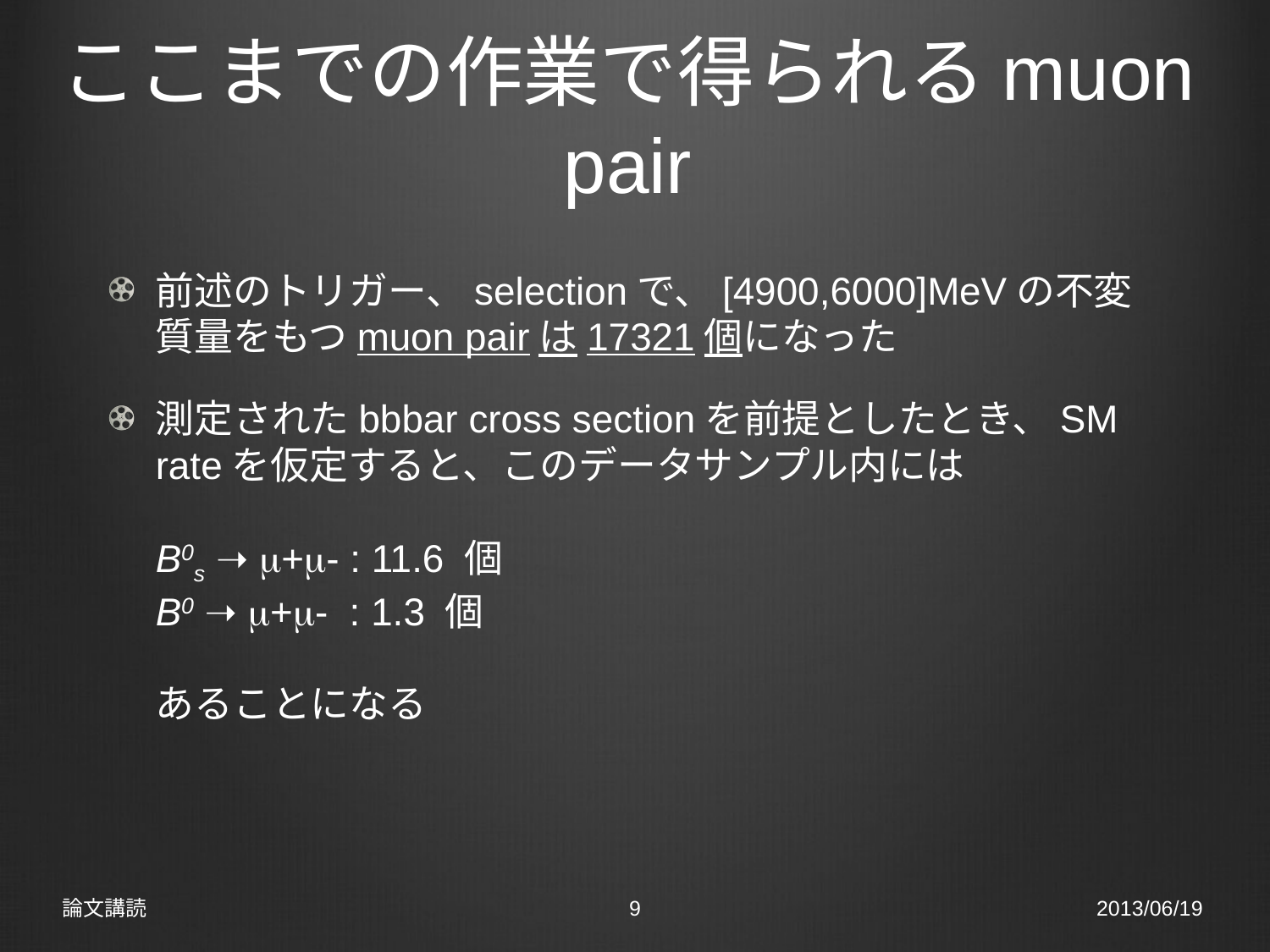

# ここまでの作業で得られるmuon pair
前述のトリガー、selectionで、[4900,6000]MeVの不変質量をもつmuon pairは17321個になった
測定されたbbbar cross sectionを前提としたとき、SM rateを仮定すると、このデータサンプル内には
B0s ➝ μ+μ- : 11.6 個
B0 ➝ μ+μ-  : 1.3 個
あることになる
論文講読
9
2013/06/19